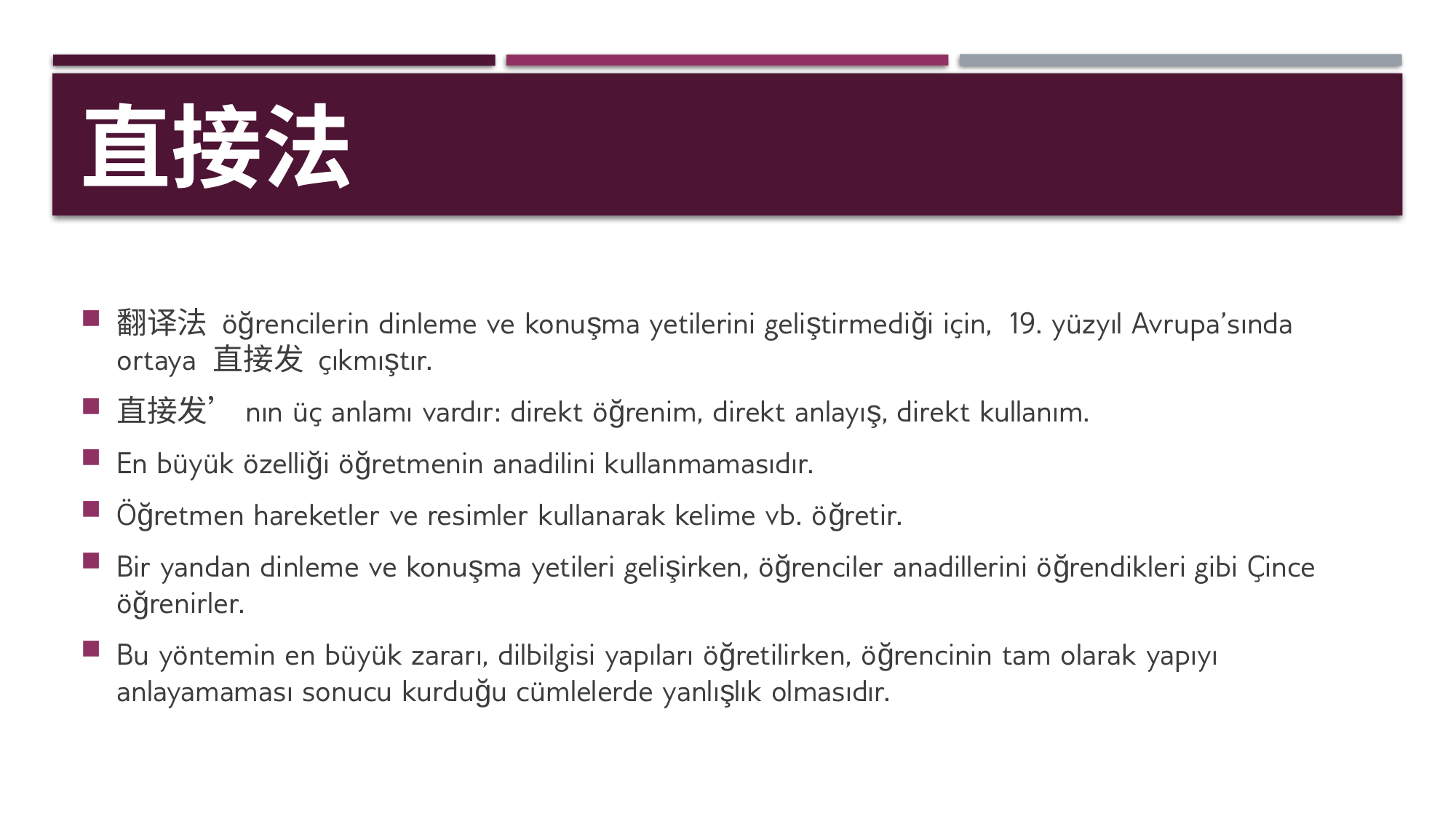

# 直接法
翻译法 öğrencilerin dinleme ve konuşma yetilerini geliştirmediği için,  19. yüzyıl Avrupa’sında ortaya 直接发 çıkmıştır.
直接发’nın üç anlamı vardır: direkt öğrenim, direkt anlayış, direkt kullanım.
En büyük özelliği öğretmenin anadilini kullanmamasıdır.
Öğretmen hareketler ve resimler kullanarak kelime vb. öğretir.
Bir yandan dinleme ve konuşma yetileri gelişirken, öğrenciler anadillerini öğrendikleri gibi Çince öğrenirler.
Bu yöntemin en büyük zararı, dilbilgisi yapıları öğretilirken, öğrencinin tam olarak yapıyı anlayamaması sonucu kurduğu cümlelerde yanlışlık olmasıdır.